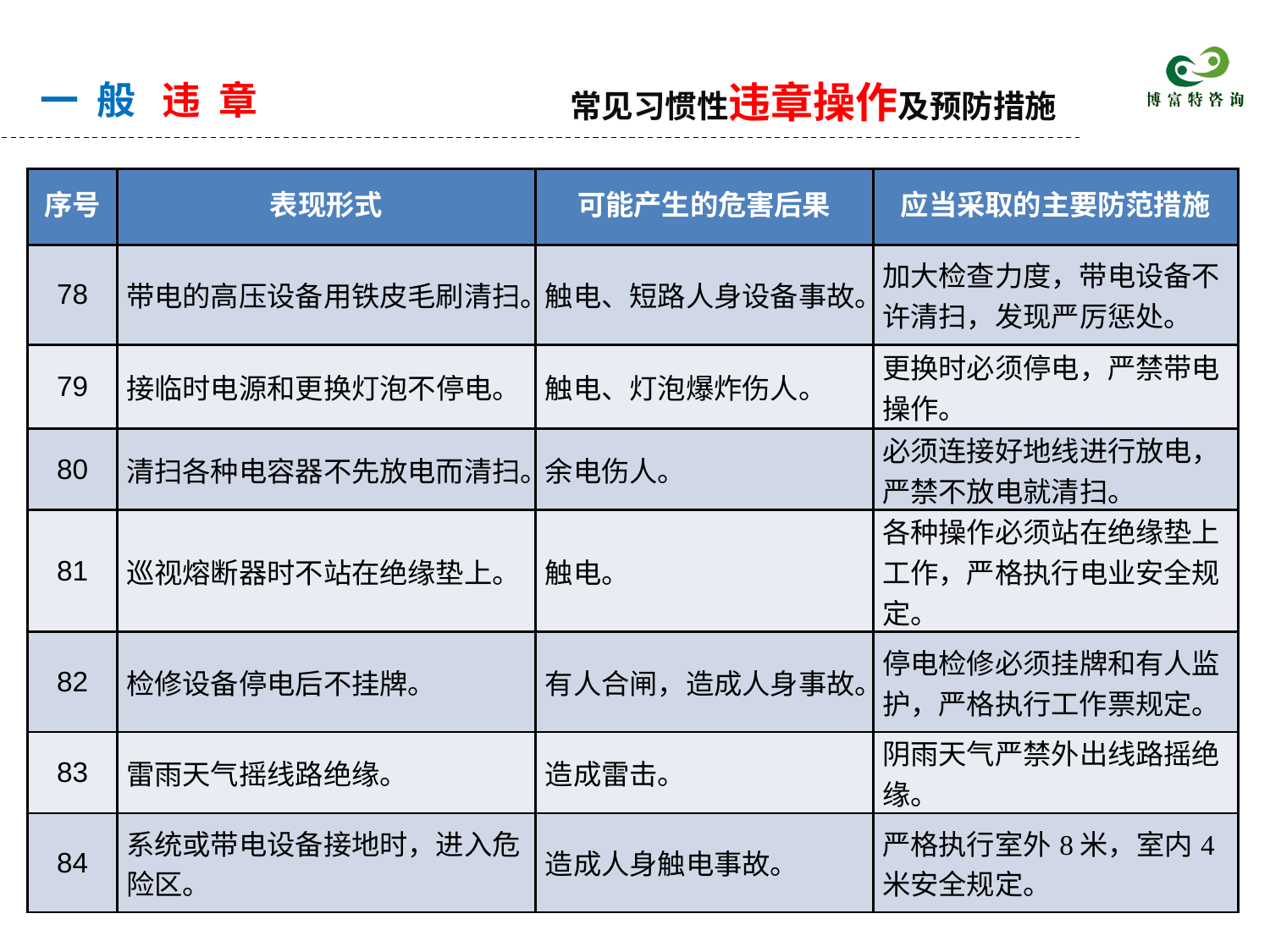

一  般   违  章
| 序号 | 表现形式 | 可能产生的危害后果 | 应当采取的主要防范措施 |
| --- | --- | --- | --- |
| 78 | 带电的高压设备用铁皮毛刷清扫。 | 触电、短路人身设备事故。 | 加大检查力度，带电设备不许清扫，发现严厉惩处。 |
| 79 | 接临时电源和更换灯泡不停电。 | 触电、灯泡爆炸伤人。 | 更换时必须停电，严禁带电操作。 |
| 80 | 清扫各种电容器不先放电而清扫。 | 余电伤人。 | 必须连接好地线进行放电，严禁不放电就清扫。 |
| 81 | 巡视熔断器时不站在绝缘垫上。 | 触电。 | 各种操作必须站在绝缘垫上工作，严格执行电业安全规定。 |
| 82 | 检修设备停电后不挂牌。 | 有人合闸，造成人身事故。 | 停电检修必须挂牌和有人监护，严格执行工作票规定。 |
| 83 | 雷雨天气摇线路绝缘。 | 造成雷击。 | 阴雨天气严禁外出线路摇绝缘。 |
| 84 | 系统或带电设备接地时，进入危险区。 | 造成人身触电事故。 | 严格执行室外8米，室内4米安全规定。 |